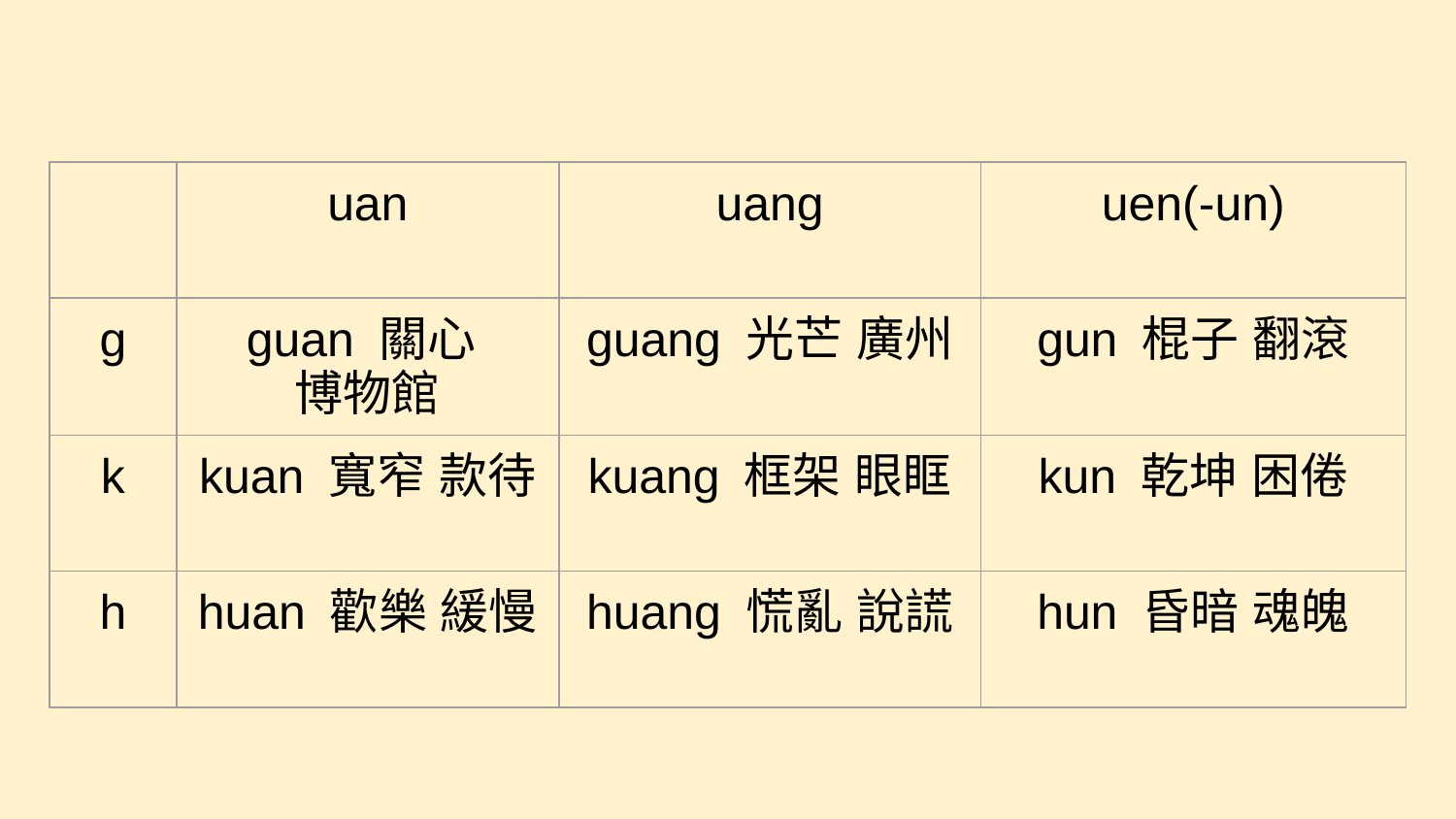

#
|  | uan | uang | uen(-un) |
| --- | --- | --- | --- |
| g | guan 關心 博物館 | guang 光芒 廣州 | gun 棍子 翻滾 |
| k | kuan 寬窄 款待 | kuang 框架 眼眶 | kun 乾坤 困倦 |
| h | huan 歡樂 緩慢 | huang 慌亂 說謊 | hun 昏暗 魂魄 |